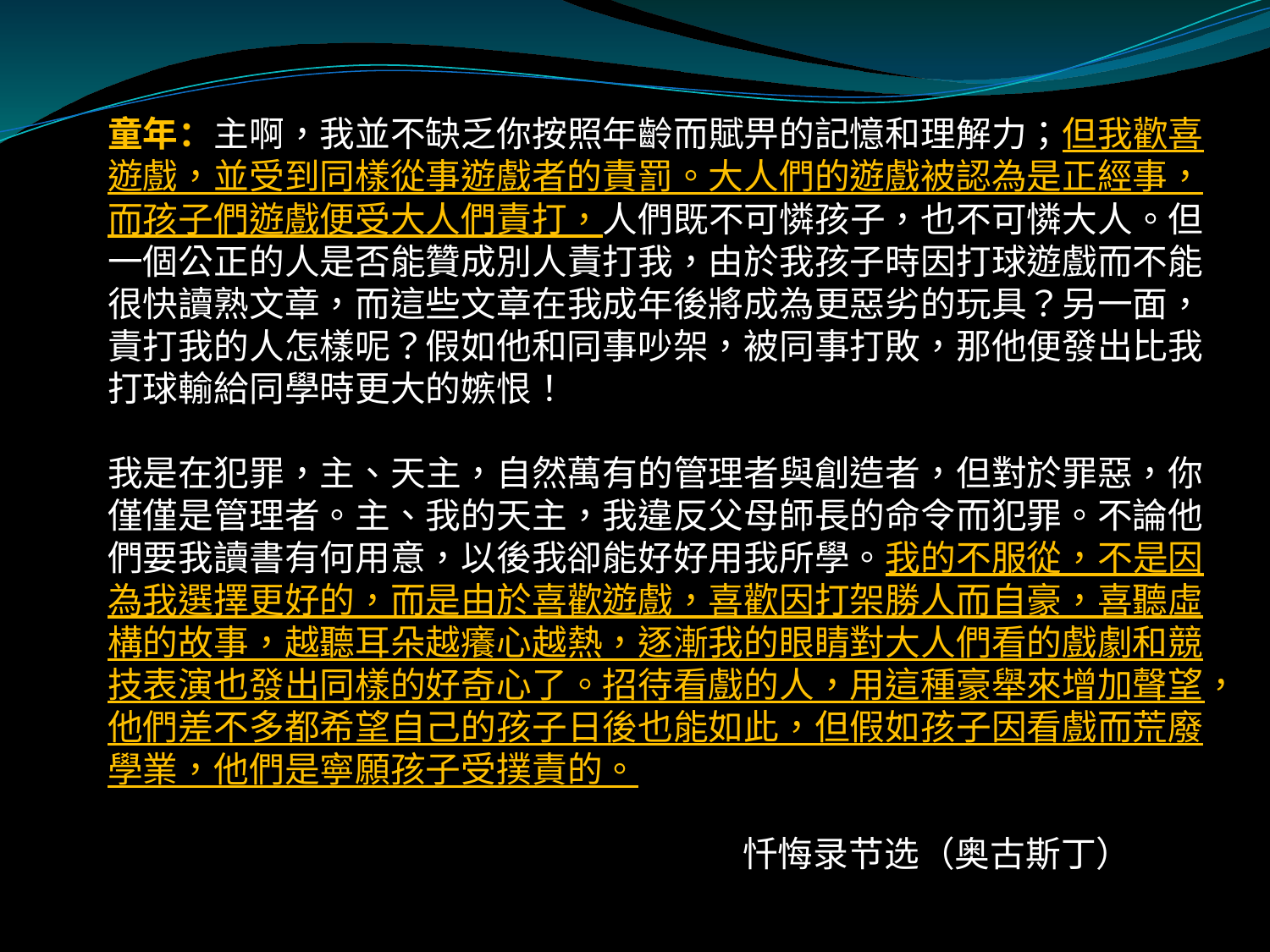

童年：主啊，我並不缺乏你按照年齡而賦畀的記憶和理解力；但我歡喜遊戲，並受到同樣從事遊戲者的責罰。大人們的遊戲被認為是正經事，而孩子們遊戲便受大人們責打，人們既不可憐孩子，也不可憐大人。但一個公正的人是否能贊成別人責打我，由於我孩子時因打球遊戲而不能很快讀熟文章，而這些文章在我成年後將成為更惡劣的玩具？另一面，責打我的人怎樣呢？假如他和同事吵架，被同事打敗，那他便發出比我打球輸給同學時更大的嫉恨！

我是在犯罪，主、天主，自然萬有的管理者與創造者，但對於罪惡，你僅僅是管理者。主、我的天主，我違反父母師長的命令而犯罪。不論他們要我讀書有何用意，以後我卻能好好用我所學。我的不服從，不是因為我選擇更好的，而是由於喜歡遊戲，喜歡因打架勝人而自豪，喜聽虛構的故事，越聽耳朵越癢心越熱，逐漸我的眼睛對大人們看的戲劇和競技表演也發出同樣的好奇心了。招待看戲的人，用這種豪舉來增加聲望，他們差不多都希望自己的孩子日後也能如此，但假如孩子因看戲而荒廢學業，他們是寧願孩子受撲責的。

					忏悔录节选（奥古斯丁）